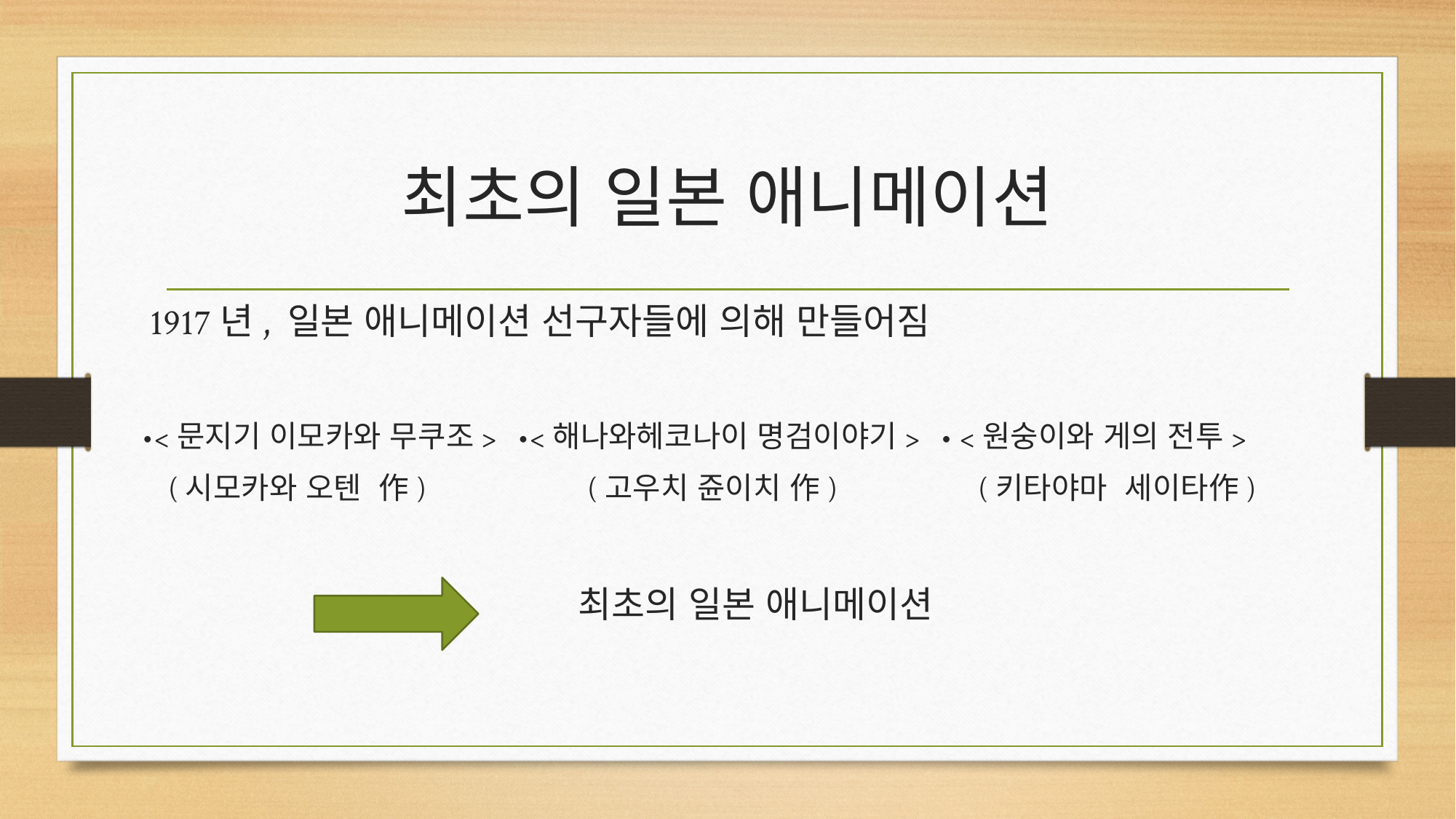

# 최초의 일본 애니메이션
 1917년, 일본 애니메이션 선구자들에 의해 만들어짐

•<문지기 이모카와 무쿠조>   •<해나와헤코나이 명검이야기>   • <원숭이와 게의 전투>
    (시모카와 오텐  作)                        (고우치 쥰이치 作)                     (키타야마  세이타作)

                                          최초의 일본 애니메이션